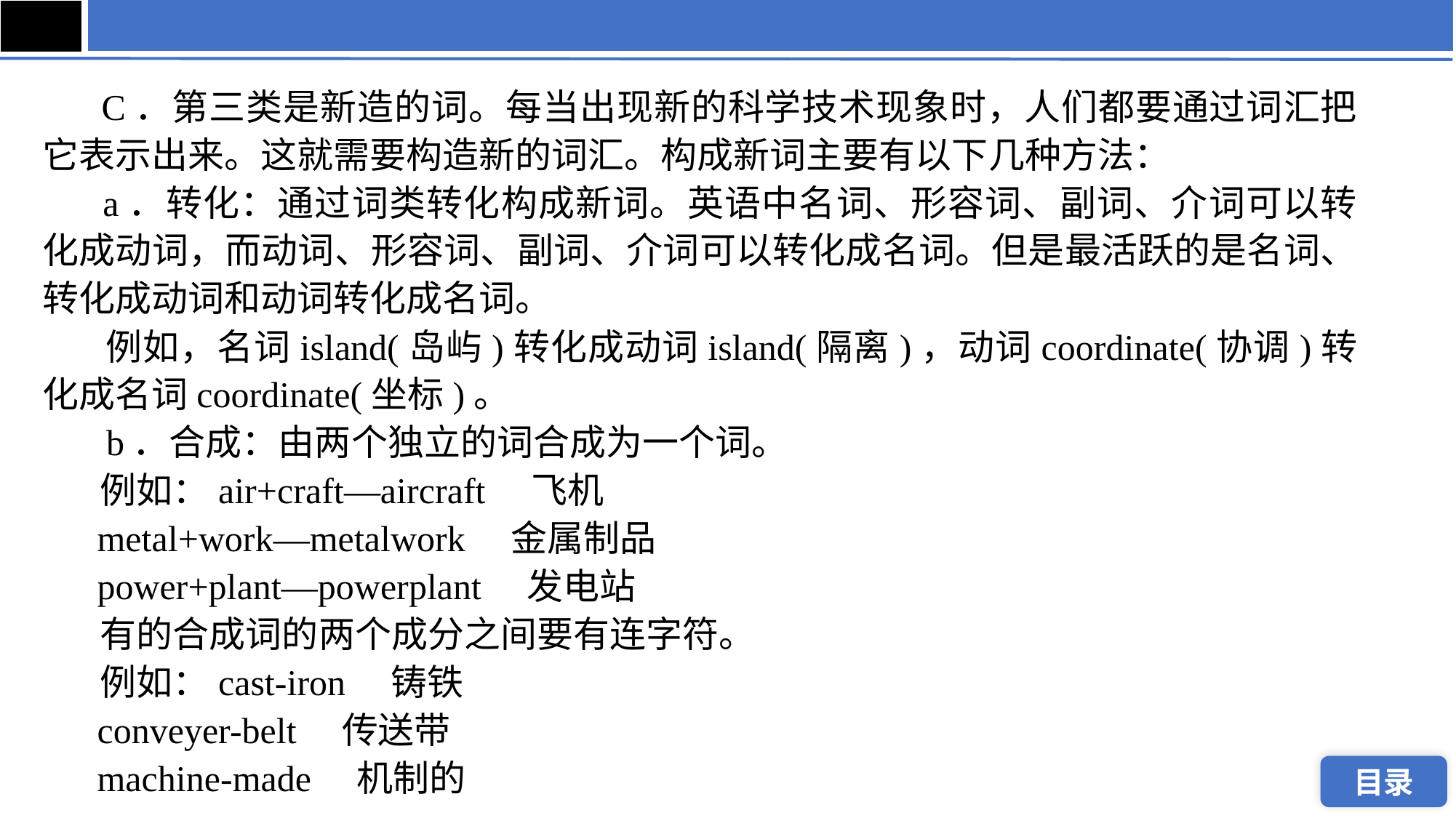

C．第三类是新造的词。每当出现新的科学技术现象时，人们都要通过词汇把它表示出来。这就需要构造新的词汇。构成新词主要有以下几种方法：
      a．转化：通过词类转化构成新词。英语中名词、形容词、副词、介词可以转化成动词，而动词、形容词、副词、介词可以转化成名词。但是最活跃的是名词、转化成动词和动词转化成名词。
      例如，名词island(岛屿)转化成动词island(隔离)，动词coordinate(协调)转化成名词coordinate(坐标)。
       b．合成：由两个独立的词合成为一个词。
      例如：air+craft—aircraft    飞机
      metal+work—metalwork    金属制品
      power+plant—powerplant    发电站
      有的合成词的两个成分之间要有连字符。
      例如：cast-iron    铸铁
      conveyer-belt    传送带
      machine-made    机制的